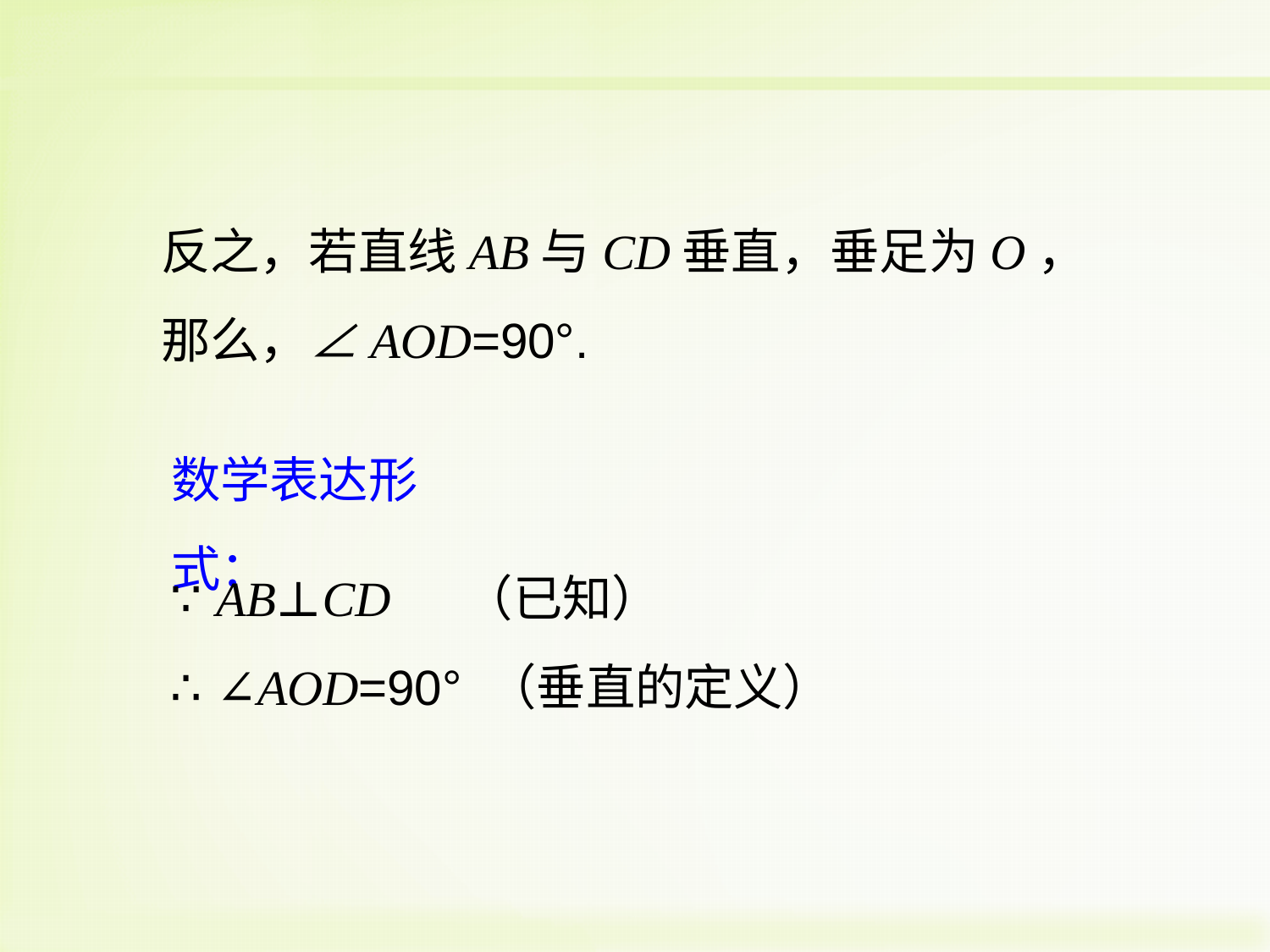

反之，若直线AB与CD垂直，垂足为O，那么，∠AOD=90°.
数学表达形式：
∵ AB⊥CD     （已知）
∴ ∠AOD=90° （垂直的定义）